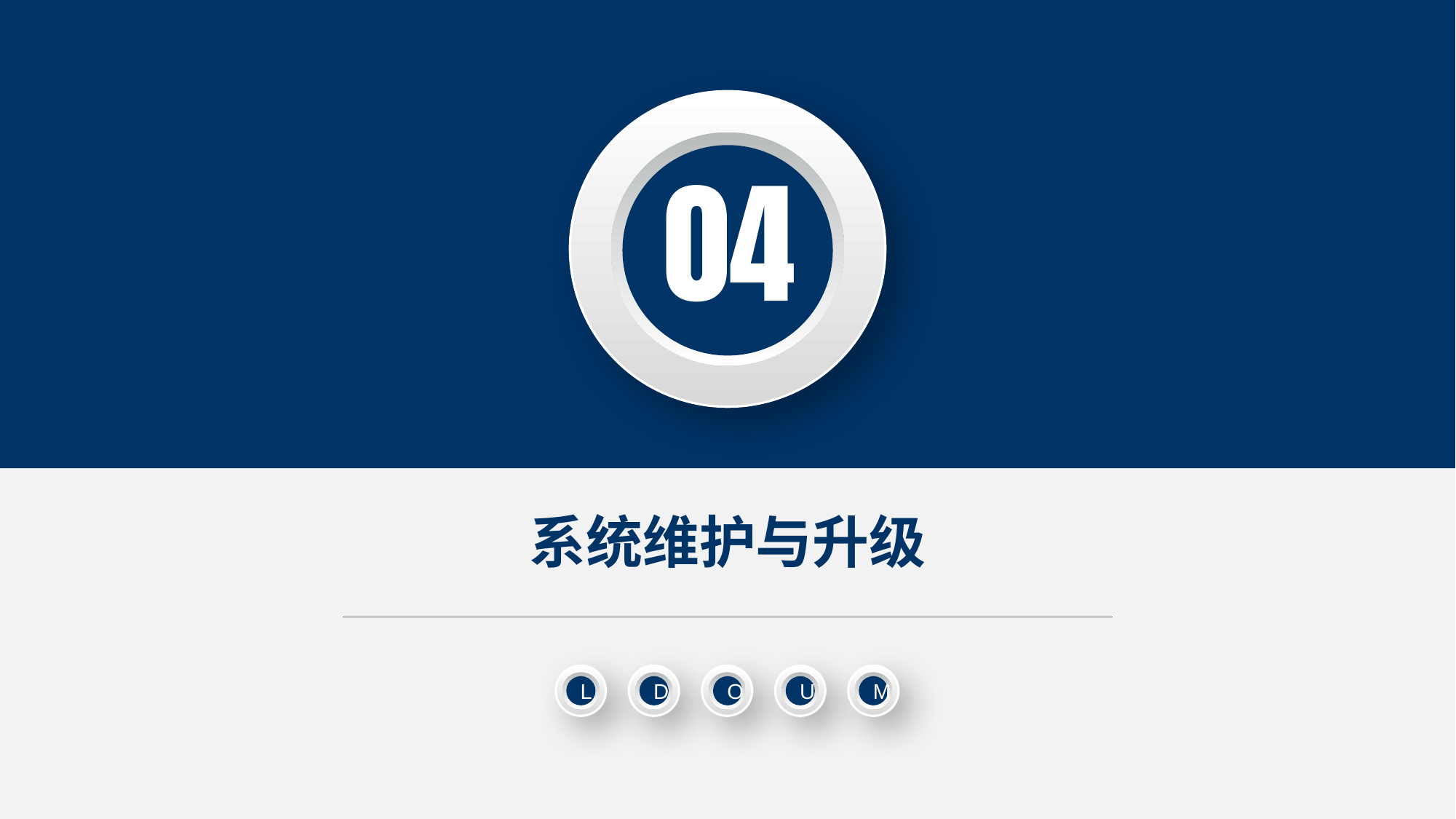

04
系统维护与升级

L

D

O

U

M